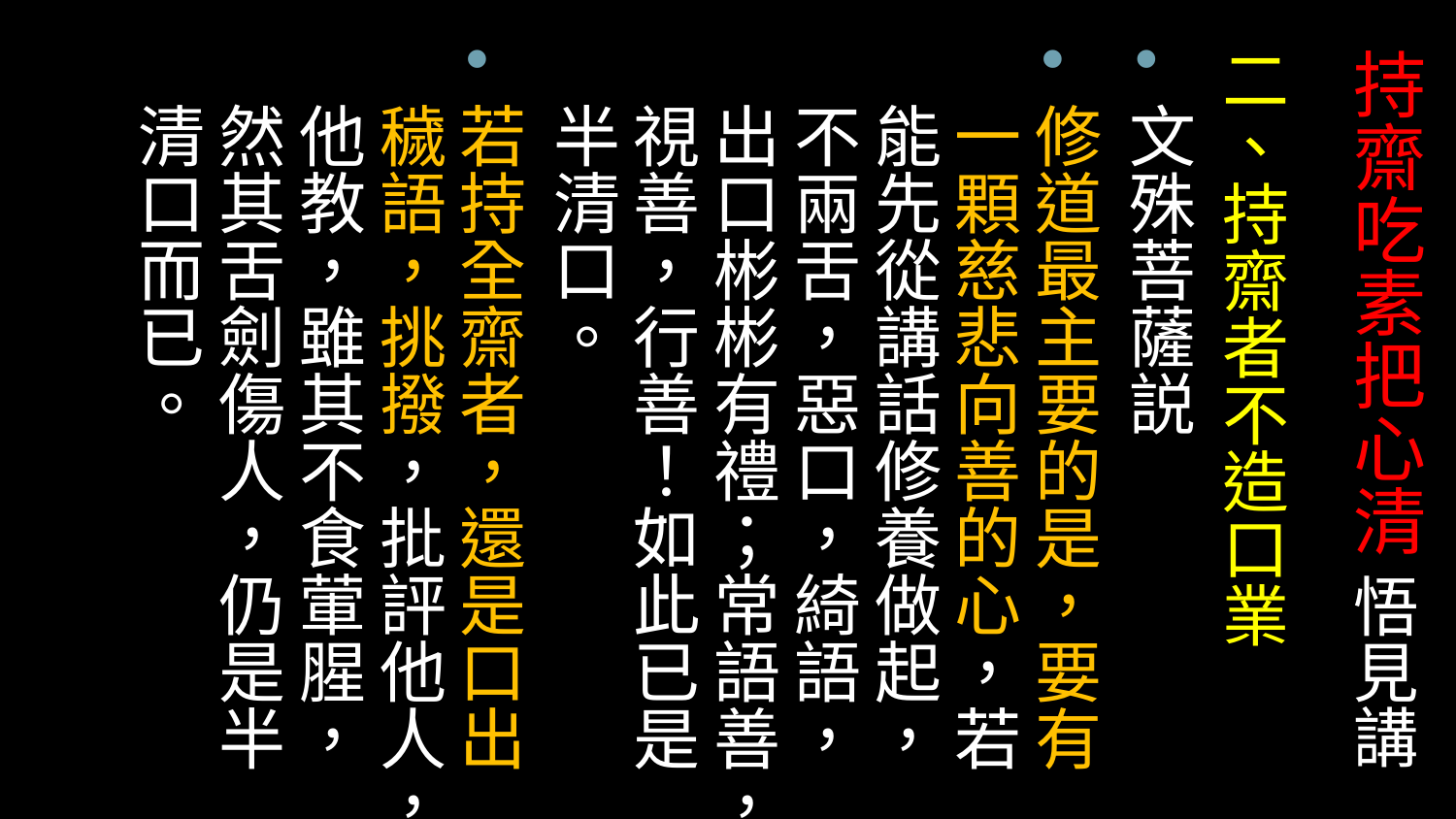

# 持齋吃素把心清 悟見講
二、持齋者不造口業
文殊菩薩説
修道最主要的是，要有一顆慈悲向善的心，若能先從講話修養做起，不兩舌，惡口，綺語，出口彬彬有禮；常語善，視善，行善！如此已是半清口。
若持全齋者，還是口出穢語，挑撥，批評他人，他教，雖其不食葷腥，然其舌劍傷人，仍是半清口而已。